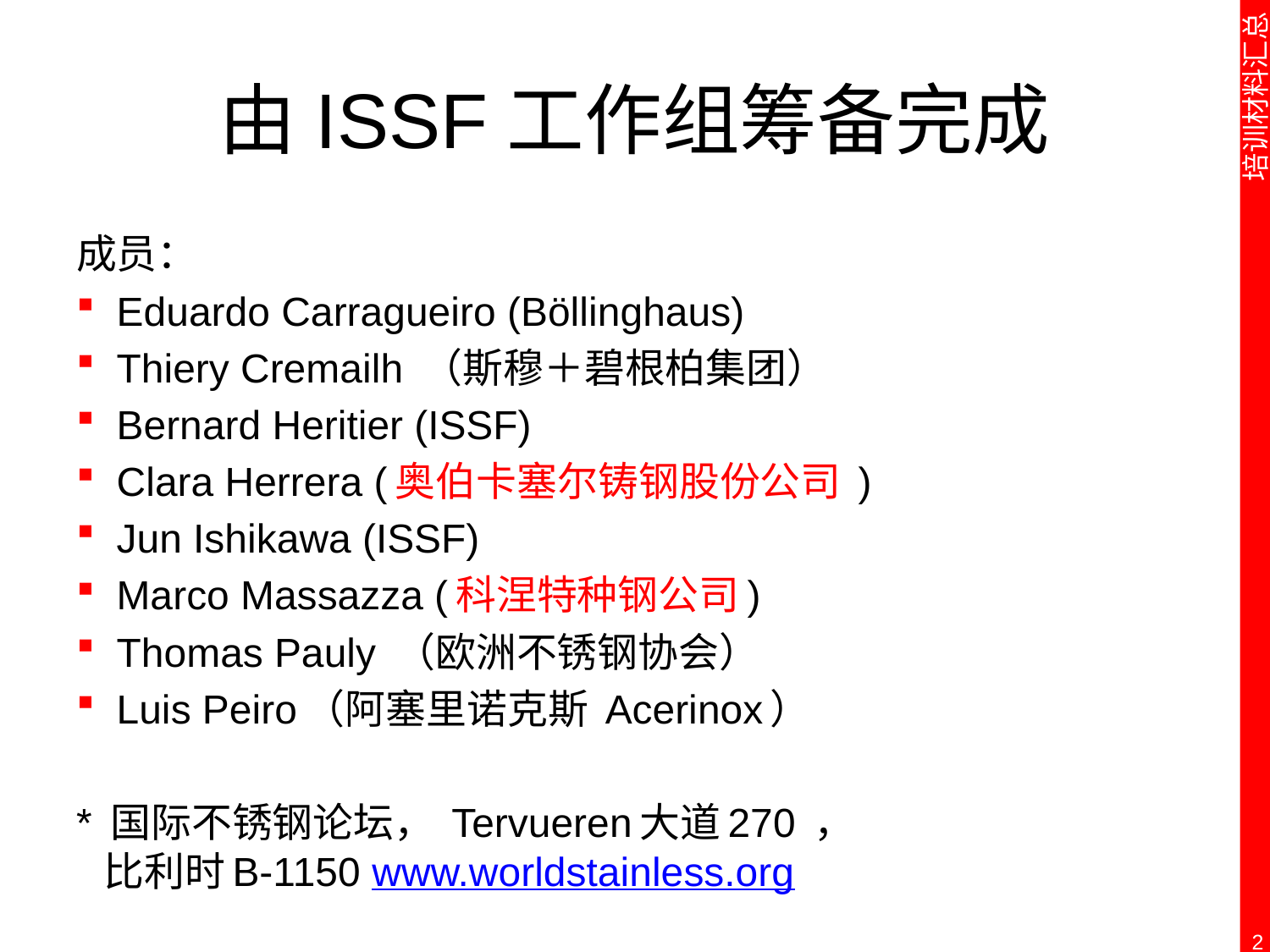

# 由ISSF工作组筹备完成
成员：
Eduardo Carragueiro (Böllinghaus)
Thiery Cremailh （斯穆＋碧根柏集团）
Bernard Heritier (ISSF)
Clara Herrera (奥伯卡塞尔铸钢股份公司 )
Jun Ishikawa (ISSF)
Marco Massazza (科涅特种钢公司)
Thomas Pauly （欧洲不锈钢协会）
Luis Peiro（阿塞里诺克斯 Acerinox）

* 国际不锈钢论坛， Tervueren大道270 ，
   比利时B-1150 www.worldstainless.org
2